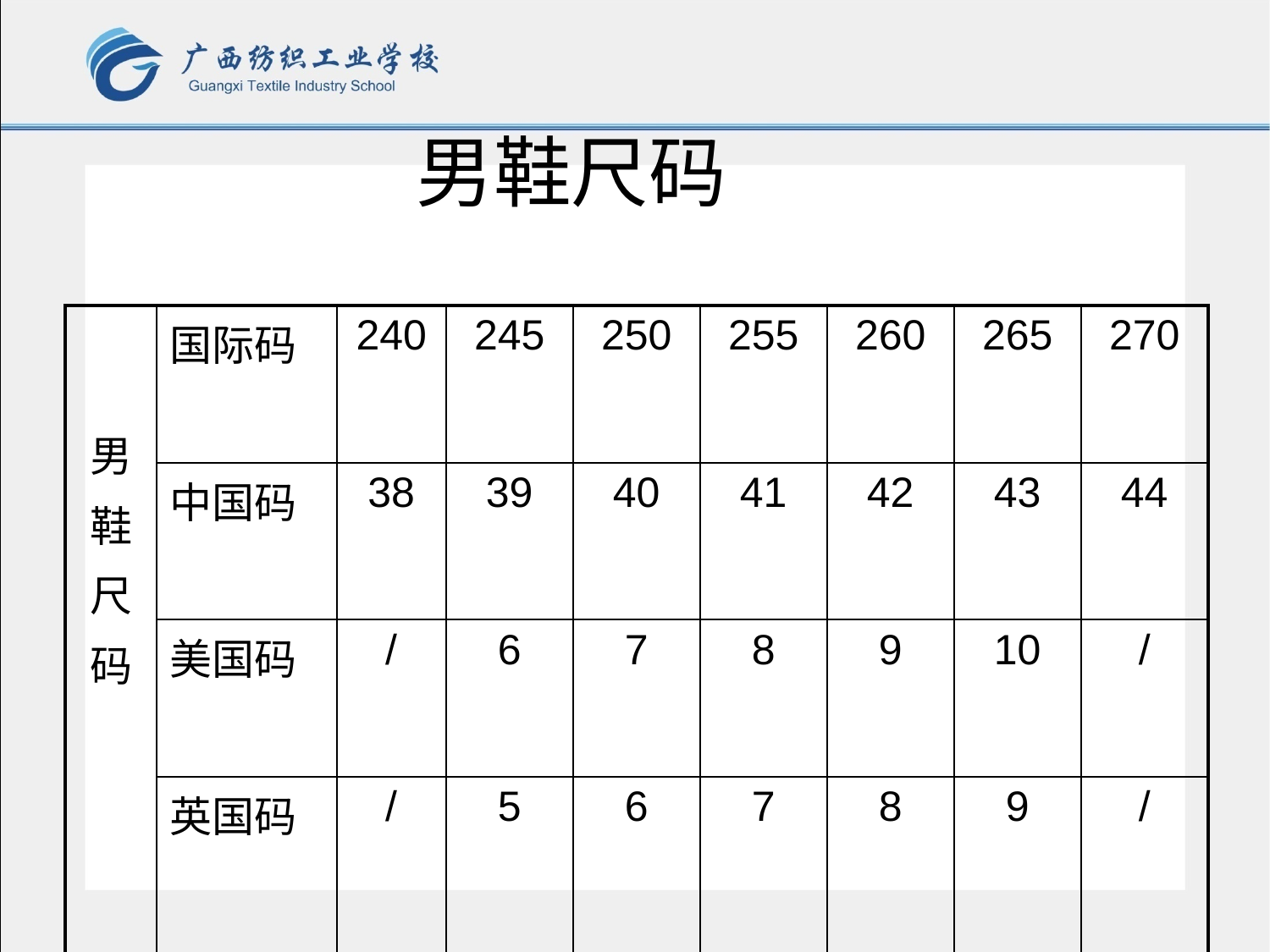

男鞋尺码
| 男 鞋 尺 码 | 国际码 | 240 | 245 | 250 | 255 | 260 | 265 | 270 |
| --- | --- | --- | --- | --- | --- | --- | --- | --- |
|  | 中国码 | 38 | 39 | 40 | 41 | 42 | 43 | 44 |
|  | 美国码 | / | 6 | 7 | 8 | 9 | 10 | / |
|  | 英国码 | / | 5 | 6 | 7 | 8 | 9 | / |